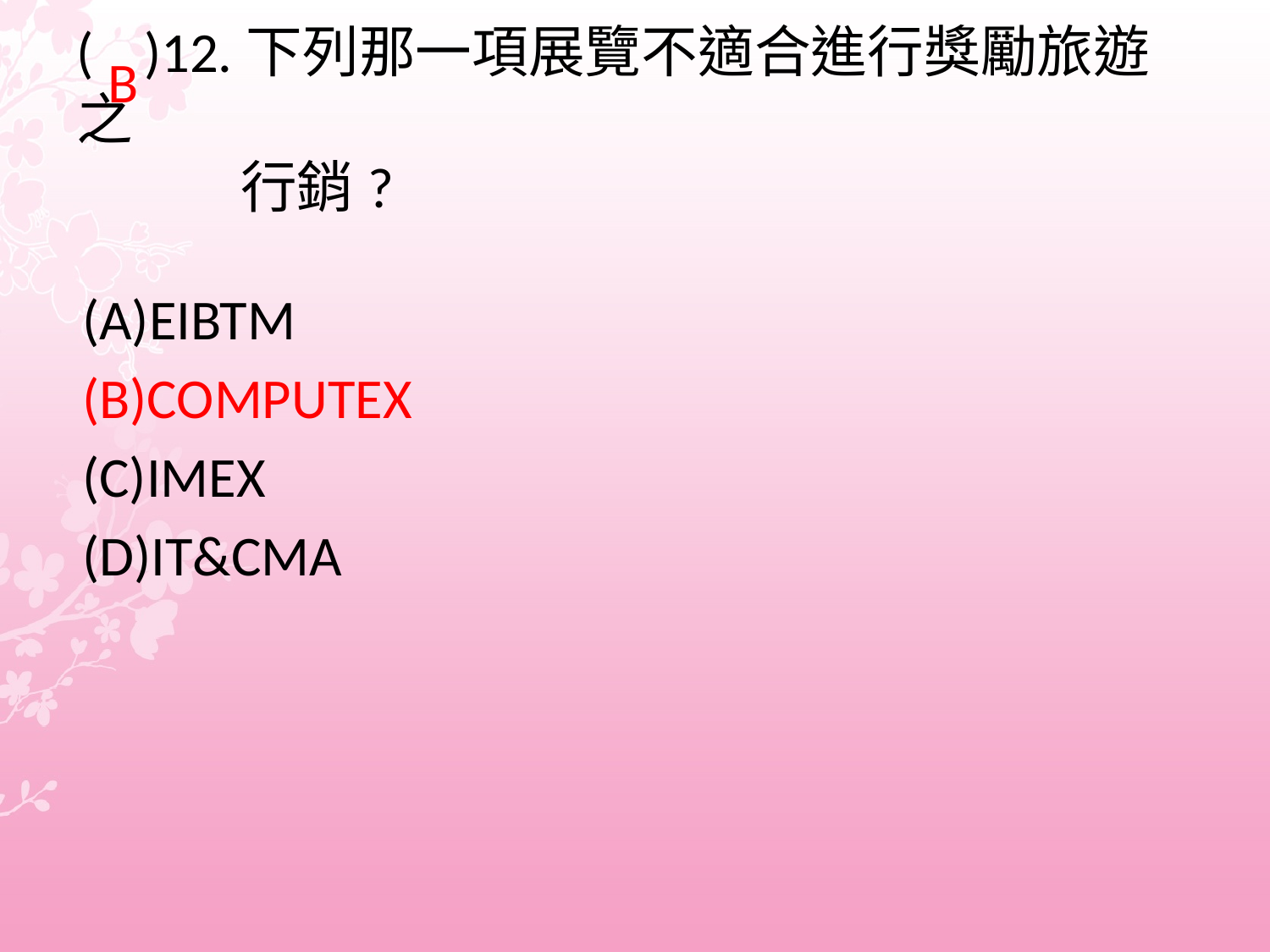

# (    )12.下列那一項展覽不適合進行獎勵旅遊之 行銷?
  B

(A)EIBTM
(B)COMPUTEX
(C)IMEX
(D)IT&CMA